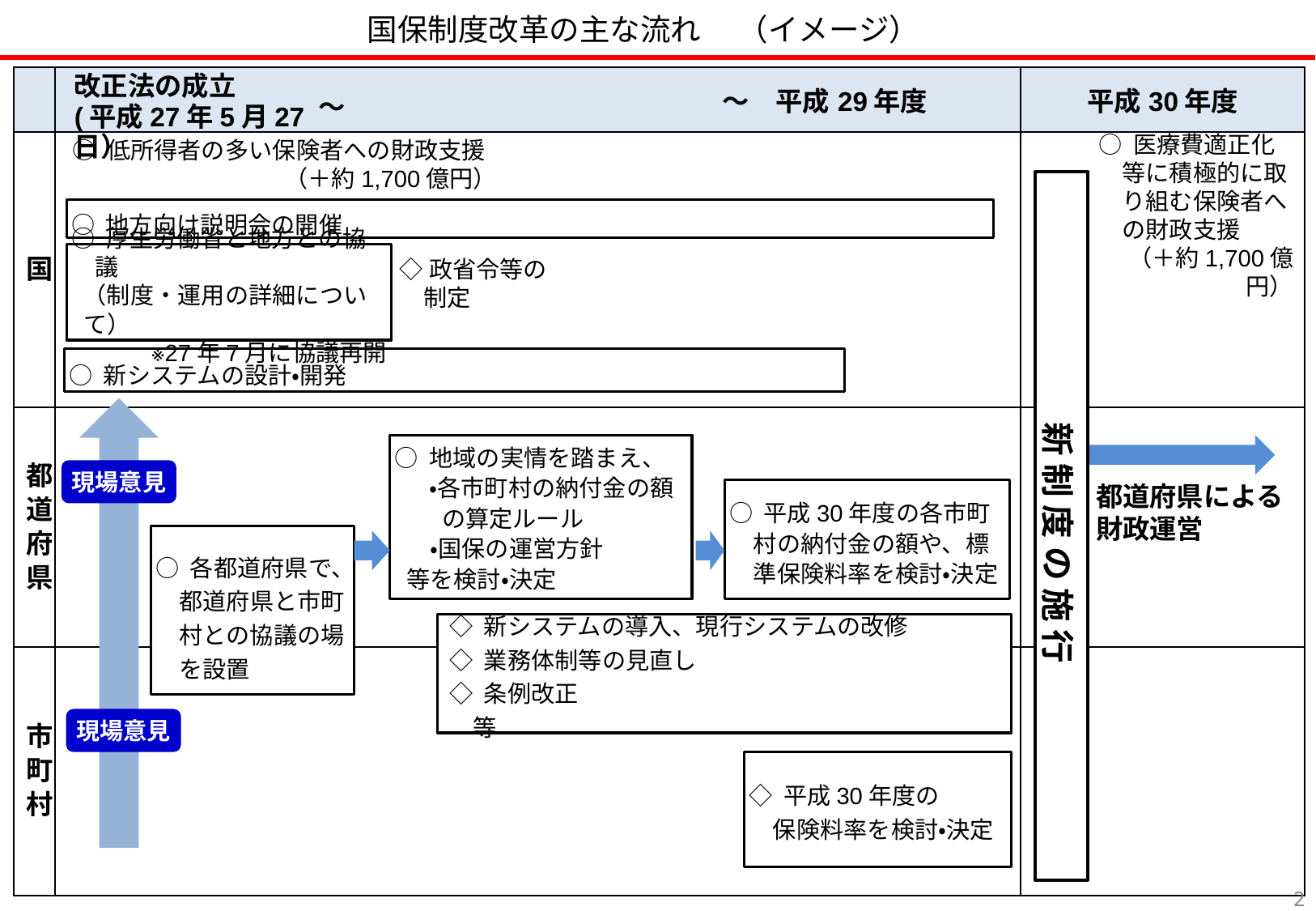

国保制度改革の主な流れ　 （イメージ）
|  | ～　平成29年度 | 平成30年度 |
| --- | --- | --- |
| 国 |  |  |
| 都道府県 |  |  |
| 市町村 |  |  |
改正法の成立
(平成27年5月27日）
～
○ 医療費適正化等に積極的に取り組む保険者への財政支援
（＋約1,700億円）
○ 低所得者の多い保険者への財政支援
（＋約1,700億円）
新 制 度 の 施 行
○ 地方向け説明会の開催
○ 厚生労働省と地方との協議
（制度・運用の詳細について）
※27年7月に協議再開
◇政省令等の制定
○ 新システムの設計・開発

○ 地域の実情を踏まえ、
 ・各市町村の納付金の額の算定ルール
・国保の運営方針
等を検討・決定
現場意見
都道府県による
財政運営
○ 平成30年度の各市町村の納付金の額や、標準保険料率を検討・決定
○ 各都道府県で、都道府県と市町村との協議の場を設置

◇ 新システムの導入、現行システムの改修
◇ 業務体制等の見直し
◇ 条例改正	　　　  　　　　　　            　　等
現場意見
◇ 平成30年度の
保険料率を検討・決定
2